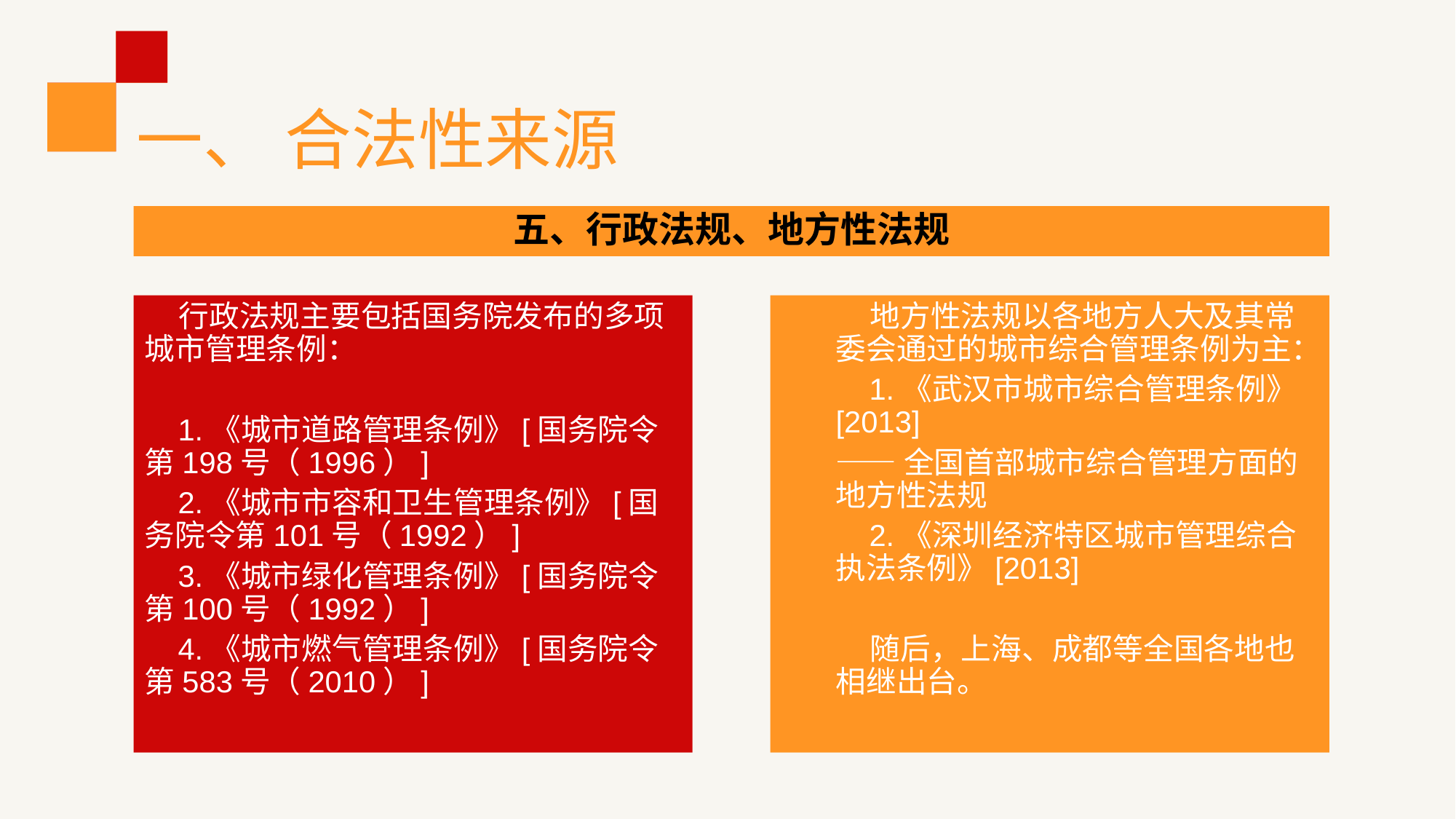

# 一、 合法性来源
五、行政法规、地方性法规
    行政法规主要包括国务院发布的多项城市管理条例：

    1.《城市道路管理条例》[国务院令第198号（1996）]
    2.《城市市容和卫生管理条例》[国务院令第101号（1992）]
    3.《城市绿化管理条例》[国务院令第100号（1992）]
    4.《城市燃气管理条例》[国务院令第583号（2010）]

    地方性法规以各地方人大及其常委会通过的城市综合管理条例为主：
    1.《武汉市城市综合管理条例》[2013]
——全国首部城市综合管理方面的地方性法规
    2.《深圳经济特区城市管理综合执法条例》[2013]

    随后，上海、成都等全国各地也相继出台。